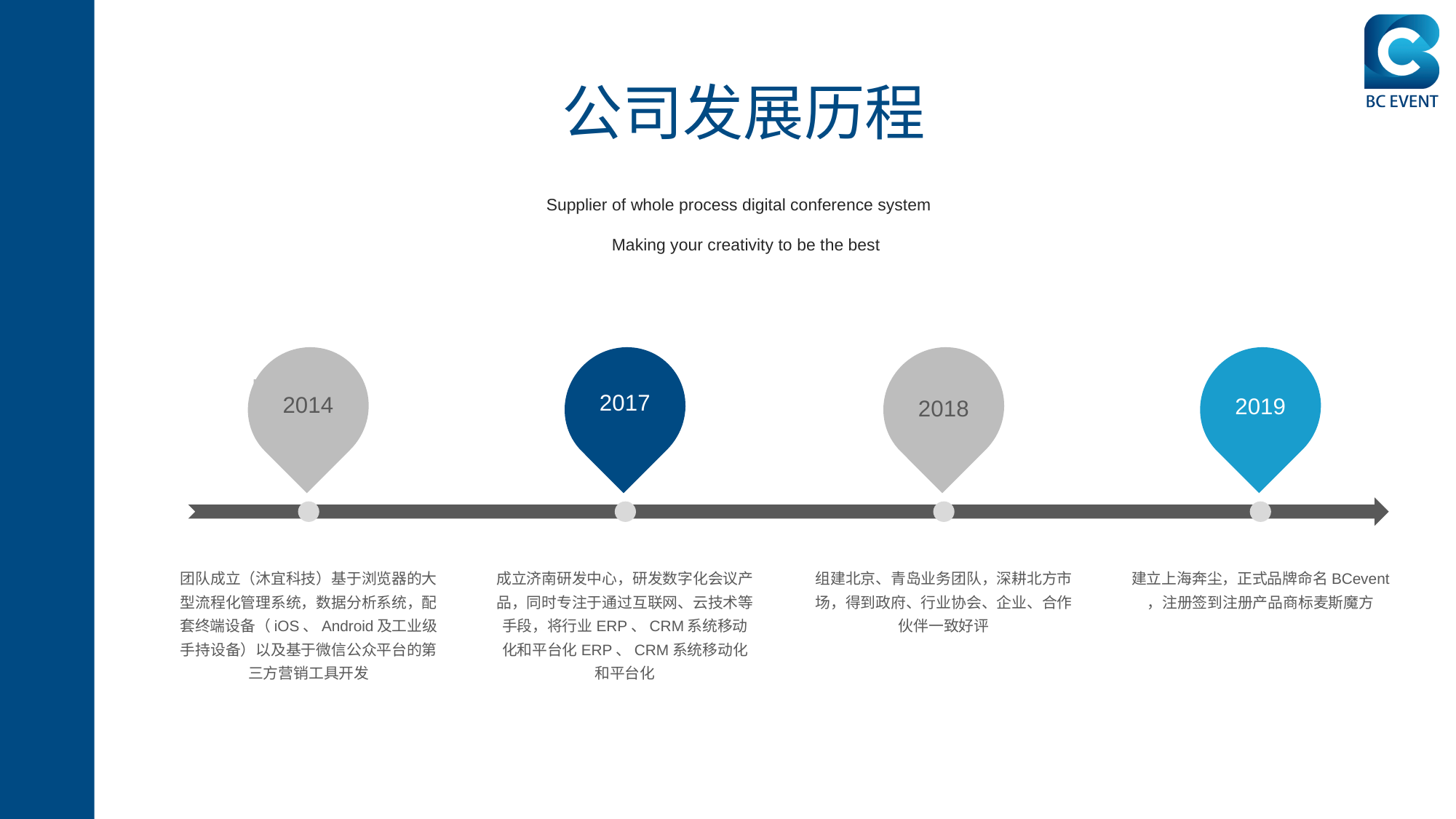

公司发展历程
Supplier of whole process digital conference system
 Making your creativity to be the best

2014

2017

2018

2019

团队成立（沐宜科技）基于浏览器的大型流程化管理系统，数据分析系统，配套终端设备（iOS、Android及工业级手持设备）以及基于微信公众平台的第三方营销工具开发
成立济南研发中心，研发数字化会议产品，同时专注于通过互联网、云技术等手段，将行业ERP、CRM系统移动化和平台化ERP、CRM系统移动化和平台化

组建北京、青岛业务团队，深耕北方市场，得到政府、行业协会、企业、合作伙伴一致好评
建立上海奔尘，正式品牌命名BCevent ，注册签到注册产品商标麦斯魔方